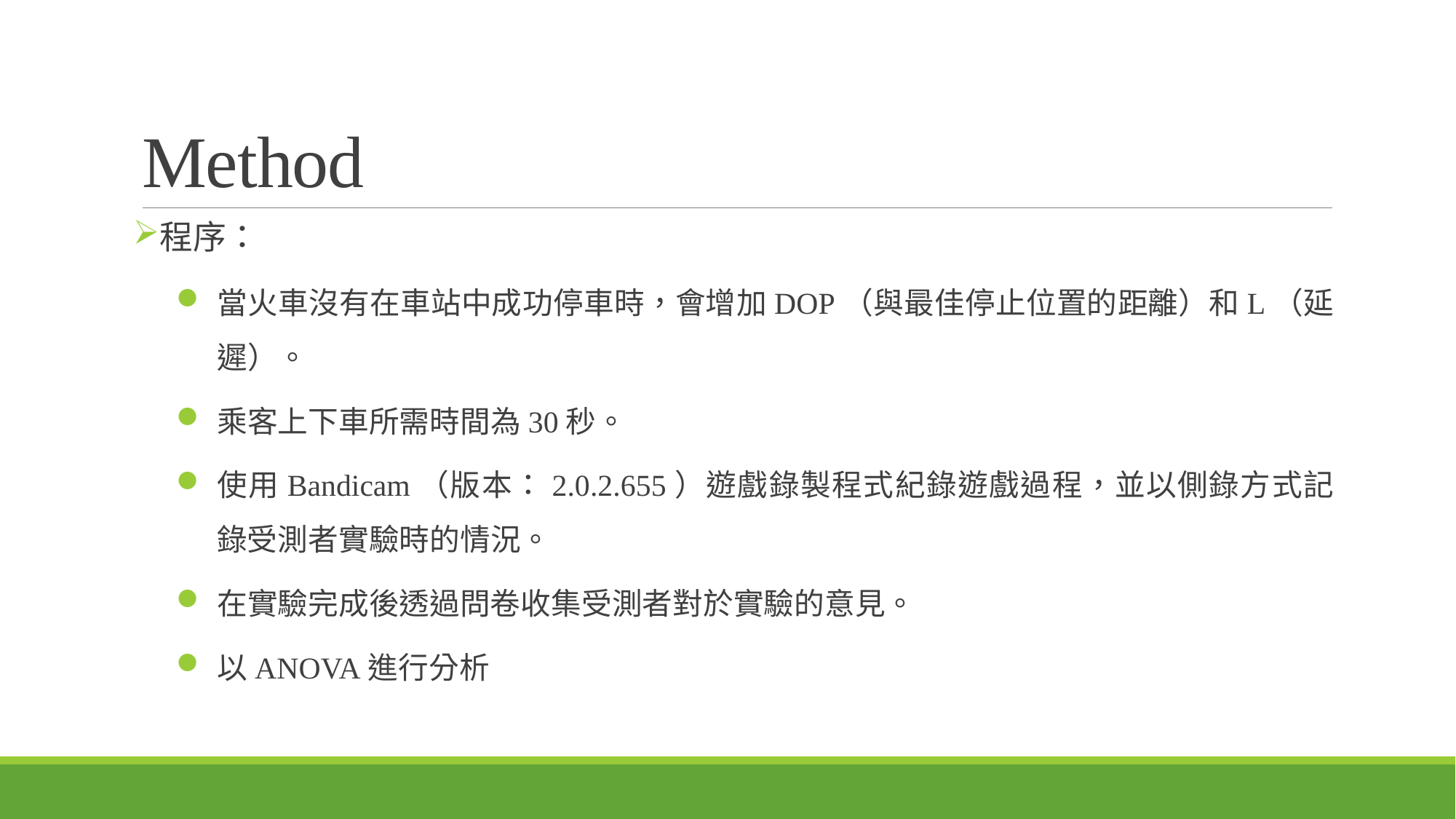

# Method
程序：
當火車沒有在車站中成功停車時，會增加DOP（與最佳停止位置的距離）和L（延遲）。
乘客上下車所需時間為30秒。
使用Bandicam（版本：2.0.2.655）遊戲錄製程式紀錄遊戲過程，並以側錄方式記錄受測者實驗時的情況。
在實驗完成後透過問卷收集受測者對於實驗的意見。
以ANOVA進行分析